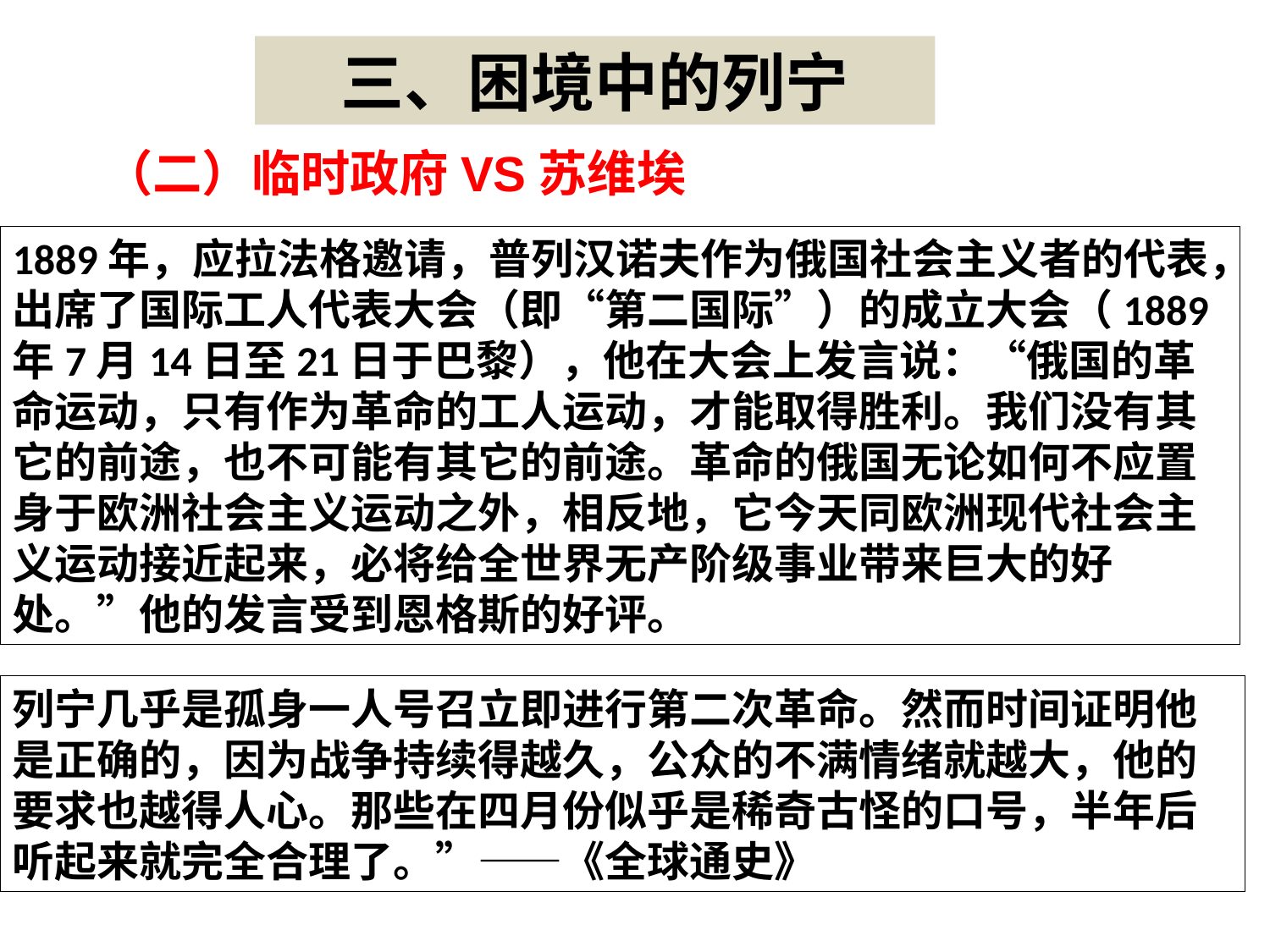

三、困境中的列宁
（二）临时政府VS苏维埃
1889年，应拉法格邀请，普列汉诺夫作为俄国社会主义者的代表，出席了国际工人代表大会（即“第二国际”）的成立大会（1889年7月14日至21日于巴黎），他在大会上发言说：“俄国的革命运动，只有作为革命的工人运动，才能取得胜利。我们没有其它的前途，也不可能有其它的前途。革命的俄国无论如何不应置身于欧洲社会主义运动之外，相反地，它今天同欧洲现代社会主义运动接近起来，必将给全世界无产阶级事业带来巨大的好处。”他的发言受到恩格斯的好评。
列宁几乎是孤身一人号召立即进行第二次革命。然而时间证明他是正确的，因为战争持续得越久，公众的不满情绪就越大，他的要求也越得人心。那些在四月份似乎是稀奇古怪的口号，半年后听起来就完全合理了。”——《全球通史》